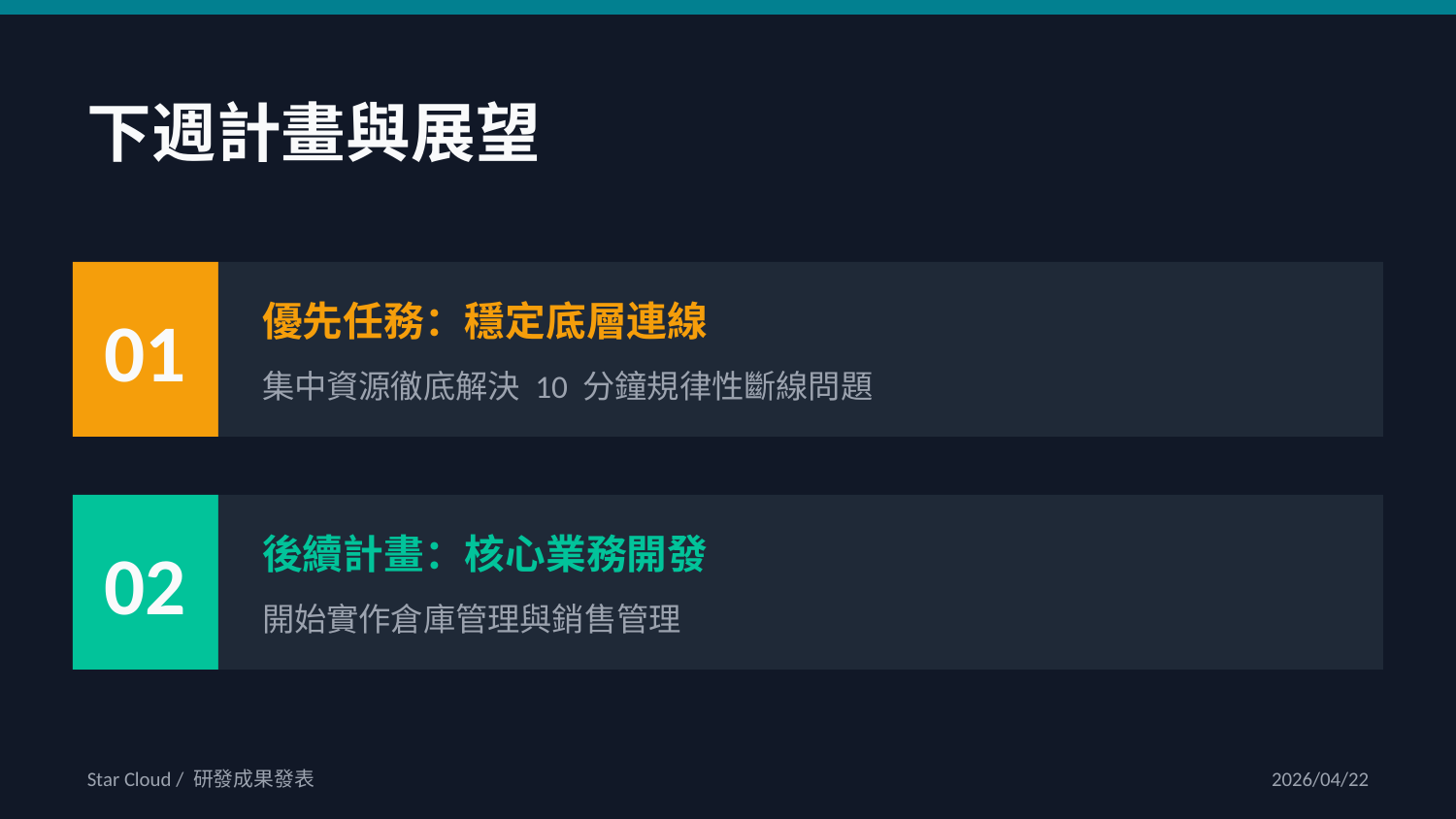

下週計畫與展望

01

優先任務：穩定底層連線
集中資源徹底解決 10 分鐘規律性斷線問題

02

後續計畫：核心業務開發
開始實作倉庫管理與銷售管理